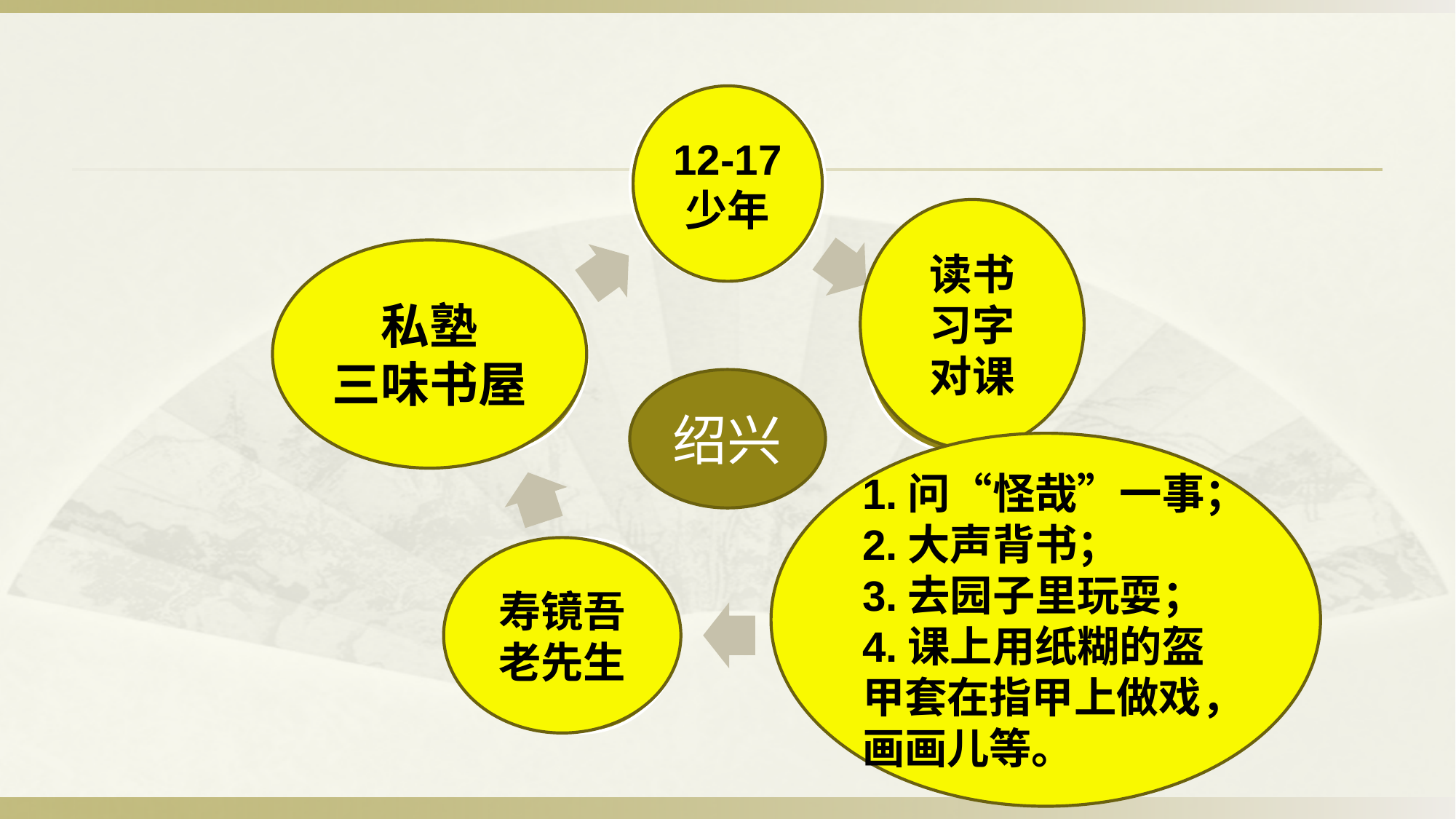

时期

课程内容

相关事情

老师同学

学校名称

12-17
少年
读书
习字
对课
私塾
三味书屋
绍兴
1.问“怪哉”一事；
2.大声背书；
3.去园子里玩耍；
4.课上用纸糊的盔甲套在指甲上做戏，画画儿等。
寿镜吾
老先生